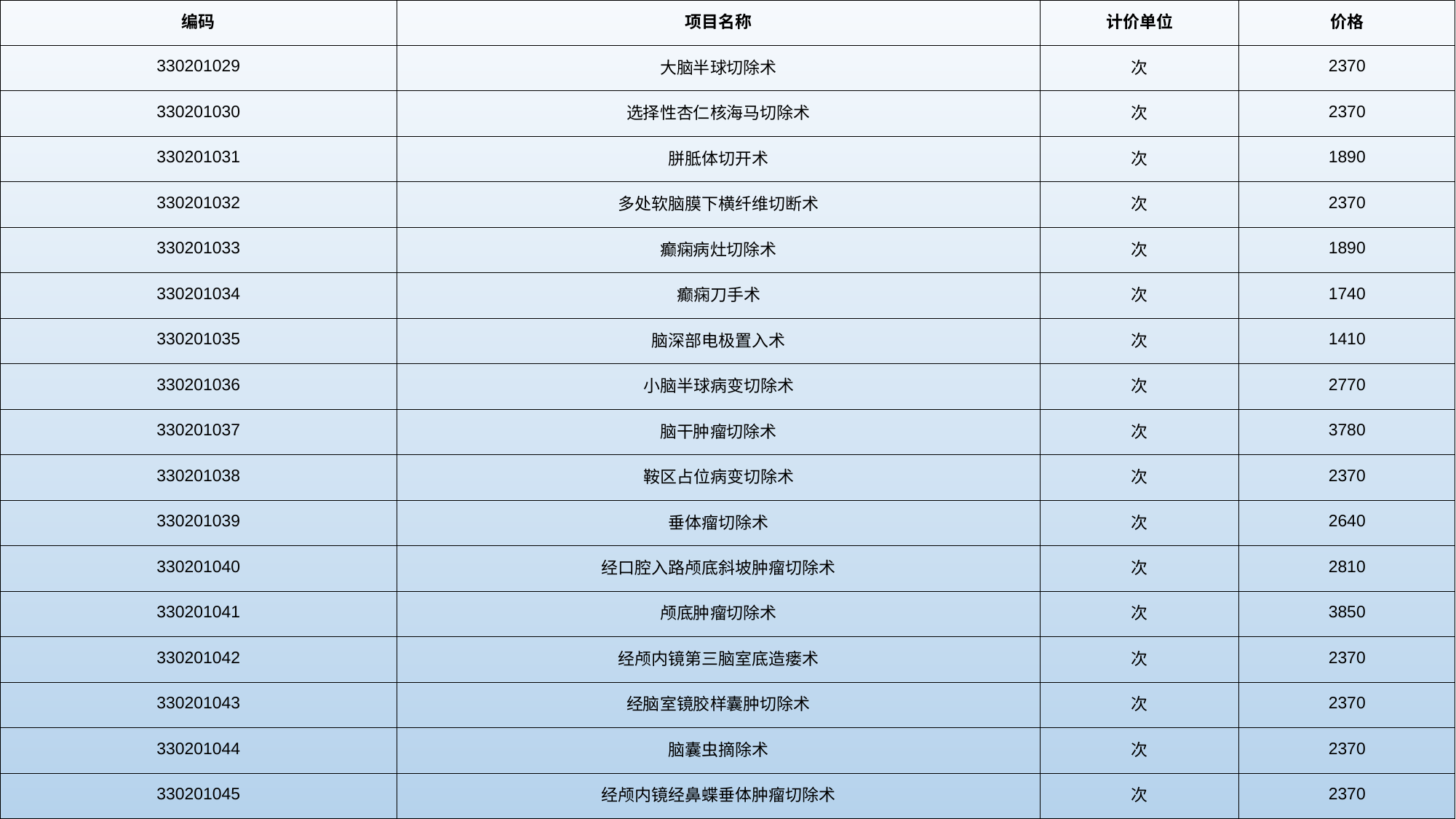

| 编码 | 项目名称 | 计价单位 | 价格 |
| --- | --- | --- | --- |
| 330201029 | 大脑半球切除术 | 次 | 2370 |
| 330201030 | 选择性杏仁核海马切除术 | 次 | 2370 |
| 330201031 | 胼胝体切开术 | 次 | 1890 |
| 330201032 | 多处软脑膜下横纤维切断术 | 次 | 2370 |
| 330201033 | 癫痫病灶切除术 | 次 | 1890 |
| 330201034 | 癫痫刀手术 | 次 | 1740 |
| 330201035 | 脑深部电极置入术 | 次 | 1410 |
| 330201036 | 小脑半球病变切除术 | 次 | 2770 |
| 330201037 | 脑干肿瘤切除术 | 次 | 3780 |
| 330201038 | 鞍区占位病变切除术 | 次 | 2370 |
| 330201039 | 垂体瘤切除术 | 次 | 2640 |
| 330201040 | 经口腔入路颅底斜坡肿瘤切除术 | 次 | 2810 |
| 330201041 | 颅底肿瘤切除术 | 次 | 3850 |
| 330201042 | 经颅内镜第三脑室底造瘘术 | 次 | 2370 |
| 330201043 | 经脑室镜胶样囊肿切除术 | 次 | 2370 |
| 330201044 | 脑囊虫摘除术 | 次 | 2370 |
| 330201045 | 经颅内镜经鼻蝶垂体肿瘤切除术 | 次 | 2370 |